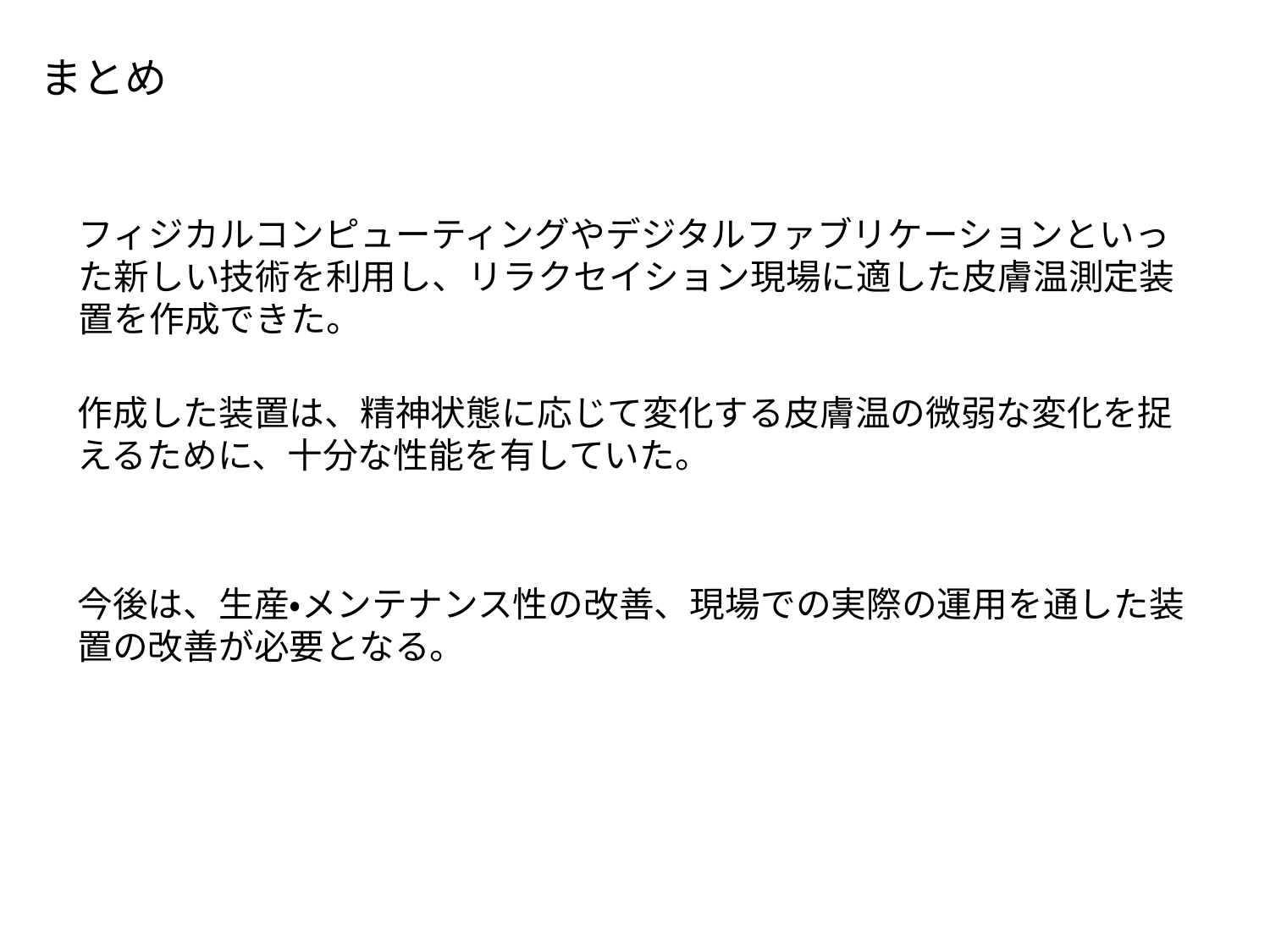

まとめ
フィジカルコンピューティングやデジタルファブリケーションといった新しい技術を利用し、リラクセイション現場に適した皮膚温測定装置を作成できた。
作成した装置は、精神状態に応じて変化する皮膚温の微弱な変化を捉えるために、十分な性能を有していた。
今後は、生産・メンテナンス性の改善、現場での実際の運用を通した装置の改善が必要となる。